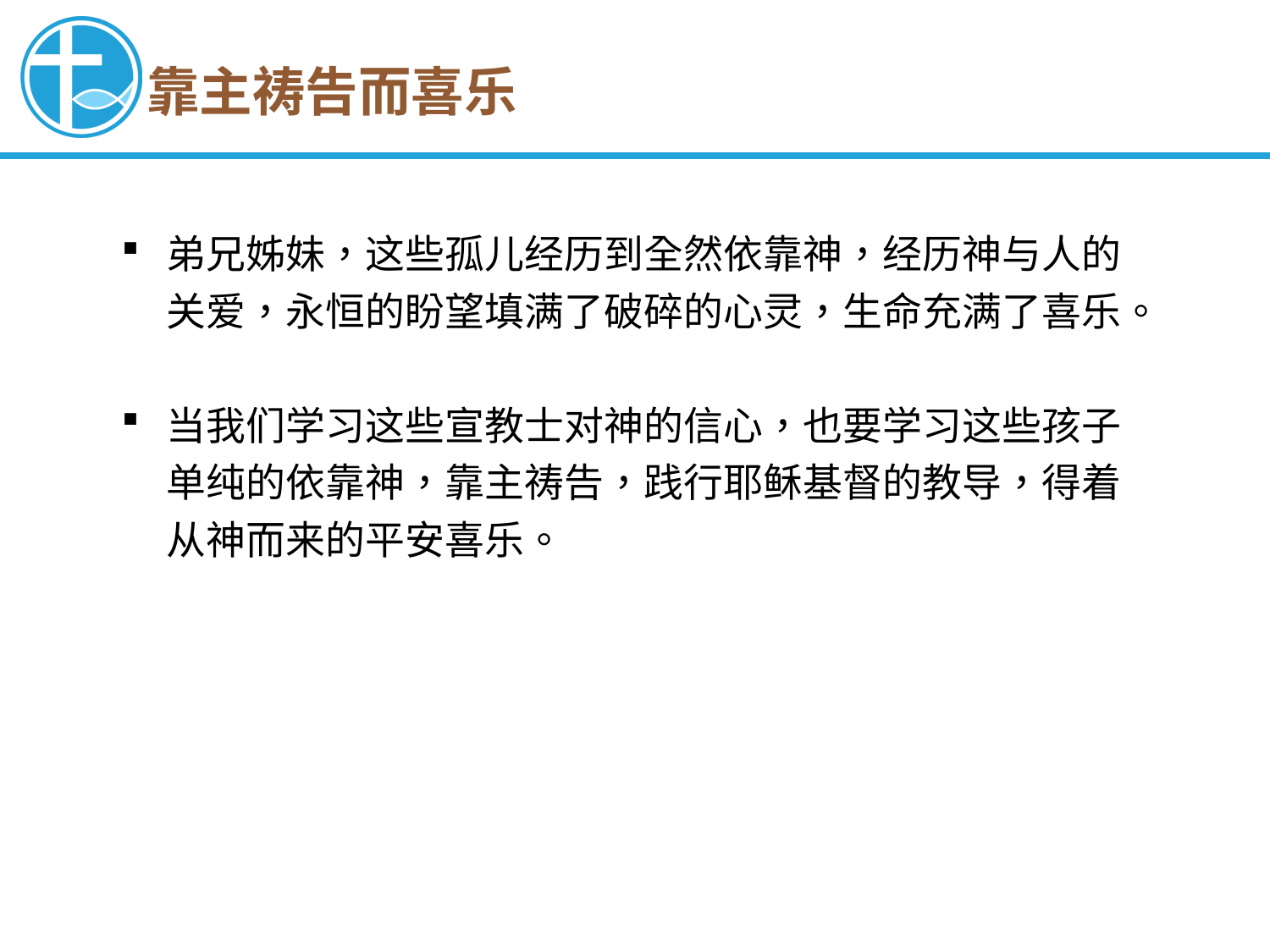

靠主祷告而喜乐
弟兄姊妹，这些孤儿经历到全然依靠神，经历神与人的关爱，永恒的盼望填满了破碎的心灵，生命充满了喜乐。

当我们学习这些宣教士对神的信心，也要学习这些孩子单纯的依靠神，靠主祷告，践行耶稣基督的教导，得着从神而来的平安喜乐。